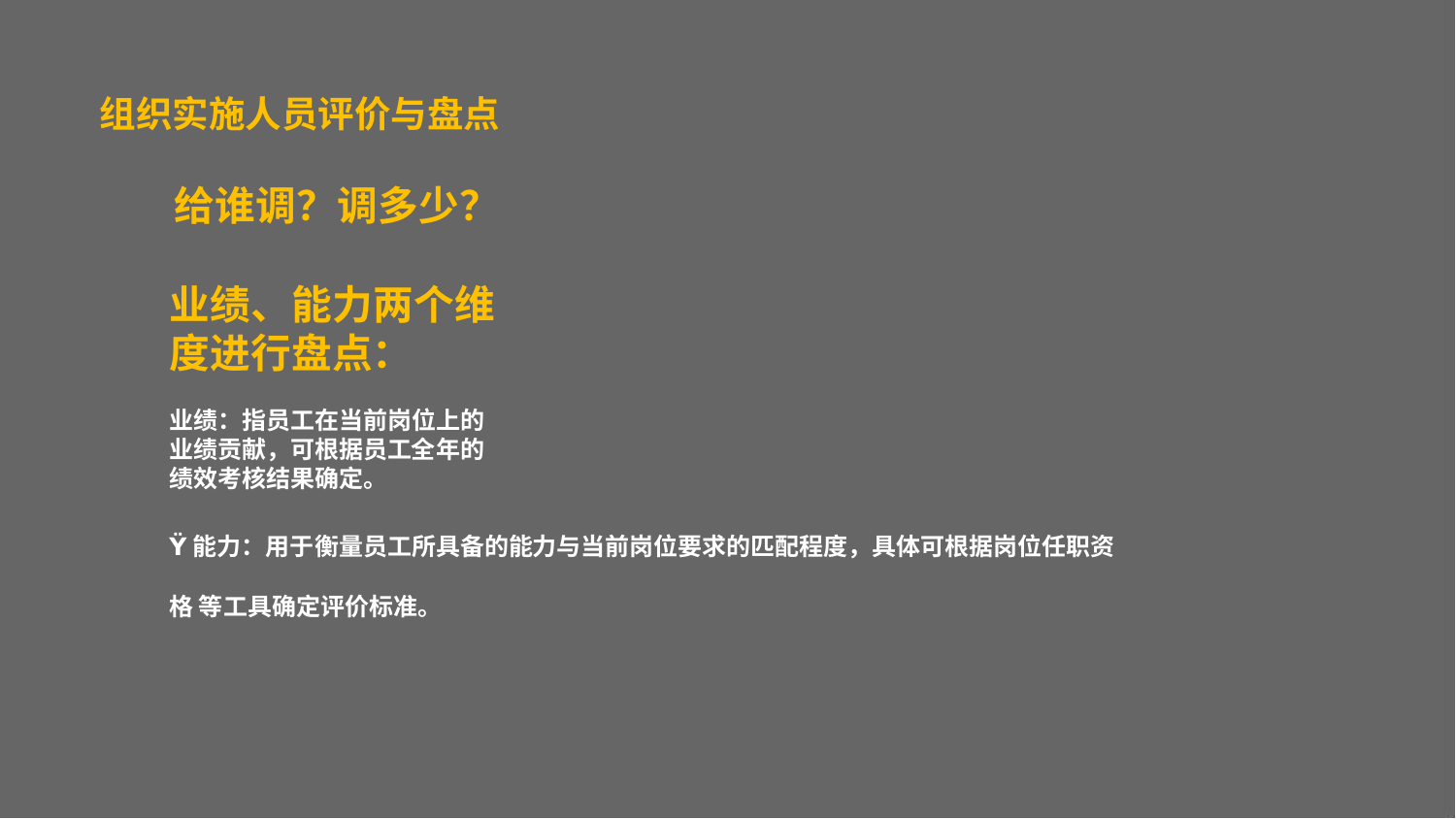

组织实施人员评价与盘点

给谁调？调多少？

业绩、能力两个维度进行盘点：
业绩：指员工在当前岗位上的业绩贡献，可根据员工全年的绩效考核结果确定。
Ÿ能力：用于衡量员工所具备的能力与当前岗位要求的匹配程度，具体可根据岗位任职资格 等工具确定评价标准。